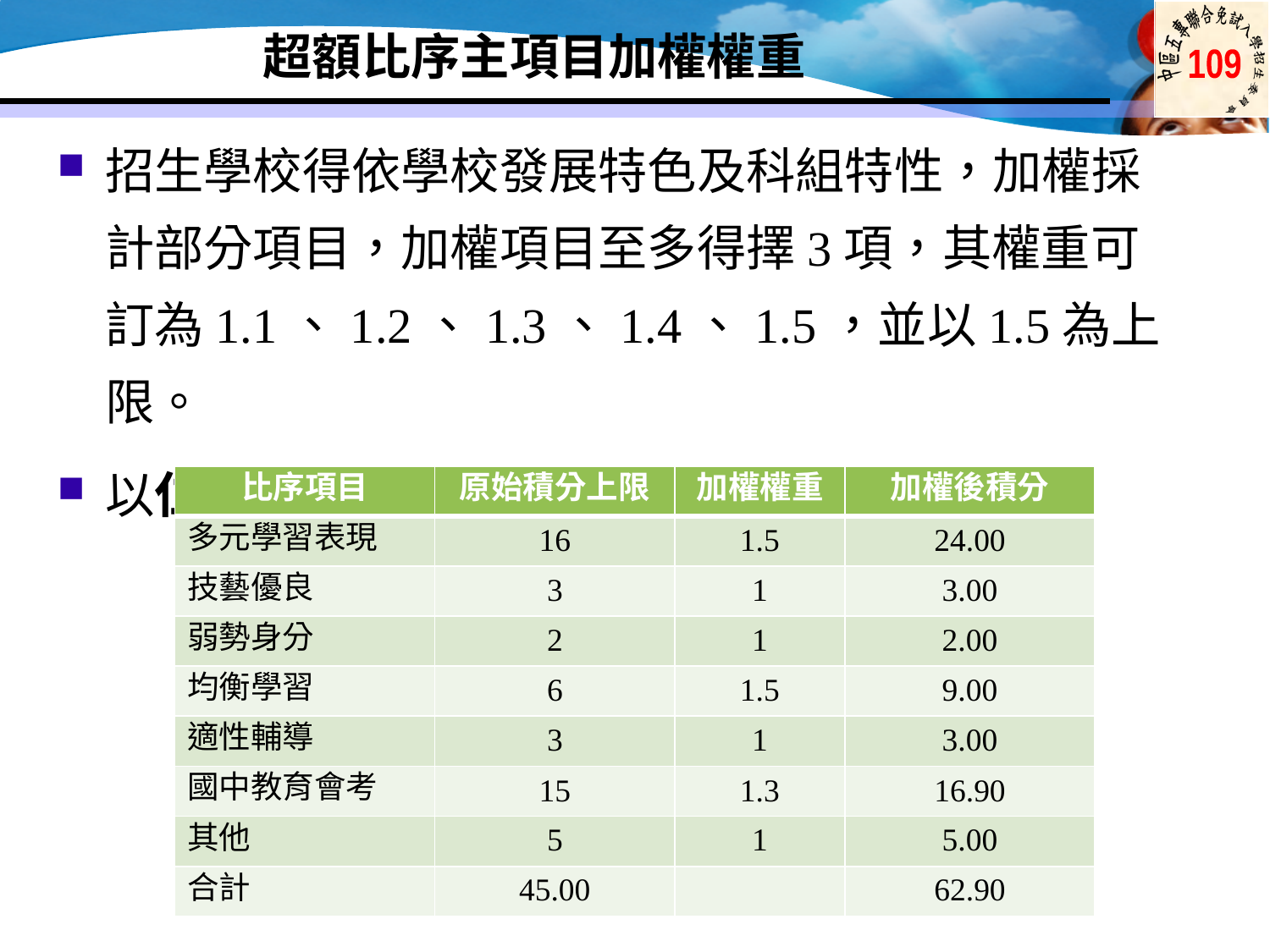

# 超額比序主項目加權權重
招生學校得依學校發展特色及科組特性，加權採計部分項目，加權項目至多得擇3項，其權重可訂為1.1、1.2、1.3、1.4、1.5，並以1.5為上限。
以仁德醫護管理專科學校為例：

| 比序項目 | 原始積分上限 | 加權權重 | 加權後積分 |
| --- | --- | --- | --- |
| 多元學習表現 | 16 | 1.5 | 24.00 |
| 技藝優良 | 3 | 1 | 3.00 |
| 弱勢身分 | 2 | 1 | 2.00 |
| 均衡學習 | 6 | 1.5 | 9.00 |
| 適性輔導 | 3 | 1 | 3.00 |
| 國中教育會考 | 15 | 1.3 | 16.90 |
| 其他 | 5 | 1 | 5.00 |
| 合計 | 45.00 |  | 62.90 |